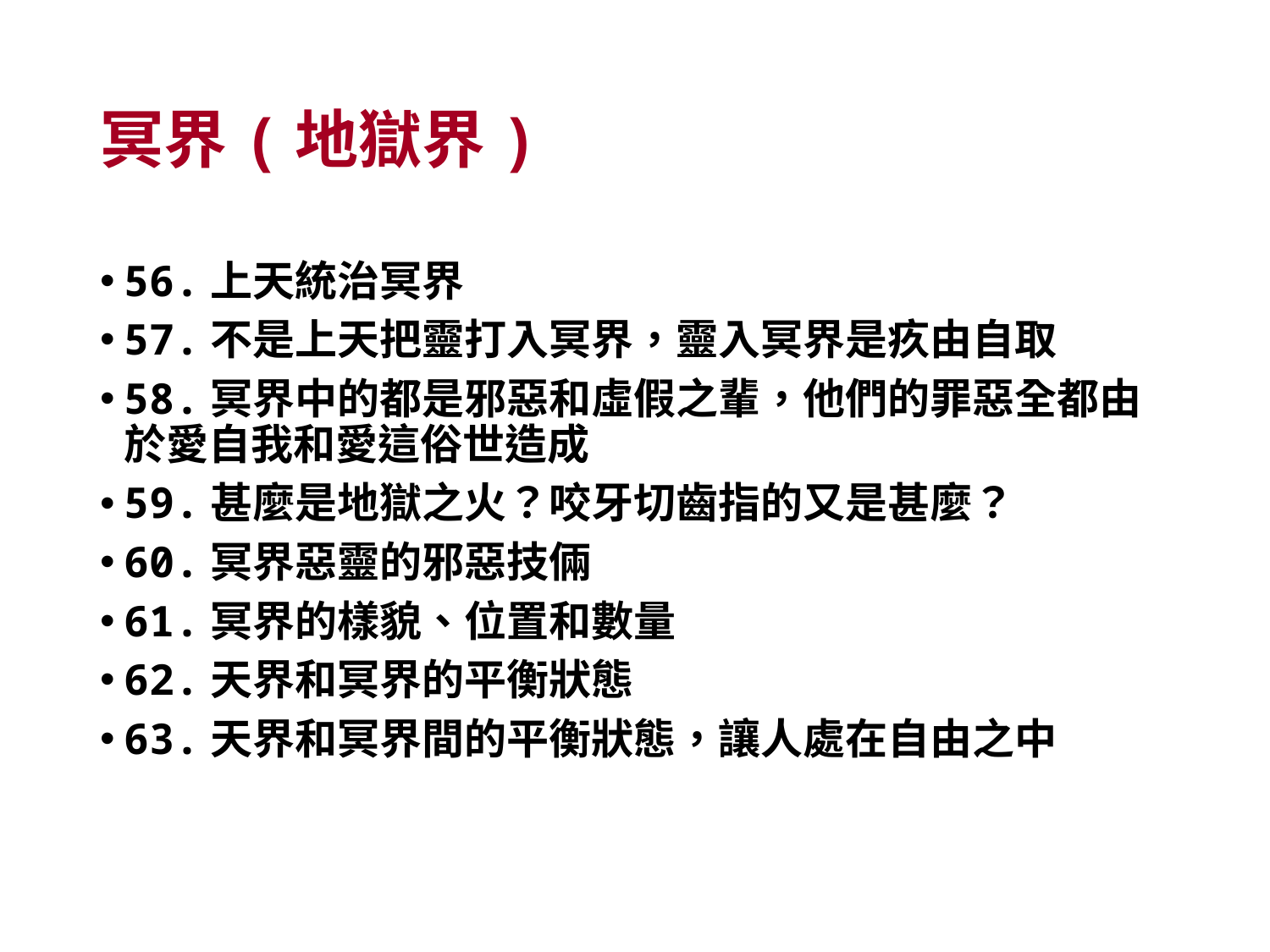

# 冥界(地獄界)
56.上天統治冥界
57.不是上天把靈打入冥界，靈入冥界是疚由自取
58.冥界中的都是邪惡和虛假之輩，他們的罪惡全都由於愛自我和愛這俗世造成
59.甚麼是地獄之火？咬牙切齒指的又是甚麼？
60.冥界惡靈的邪惡技倆
61.冥界的樣貌、位置和數量
62.天界和冥界的平衡狀態
63.天界和冥界間的平衡狀態，讓人處在自由之中